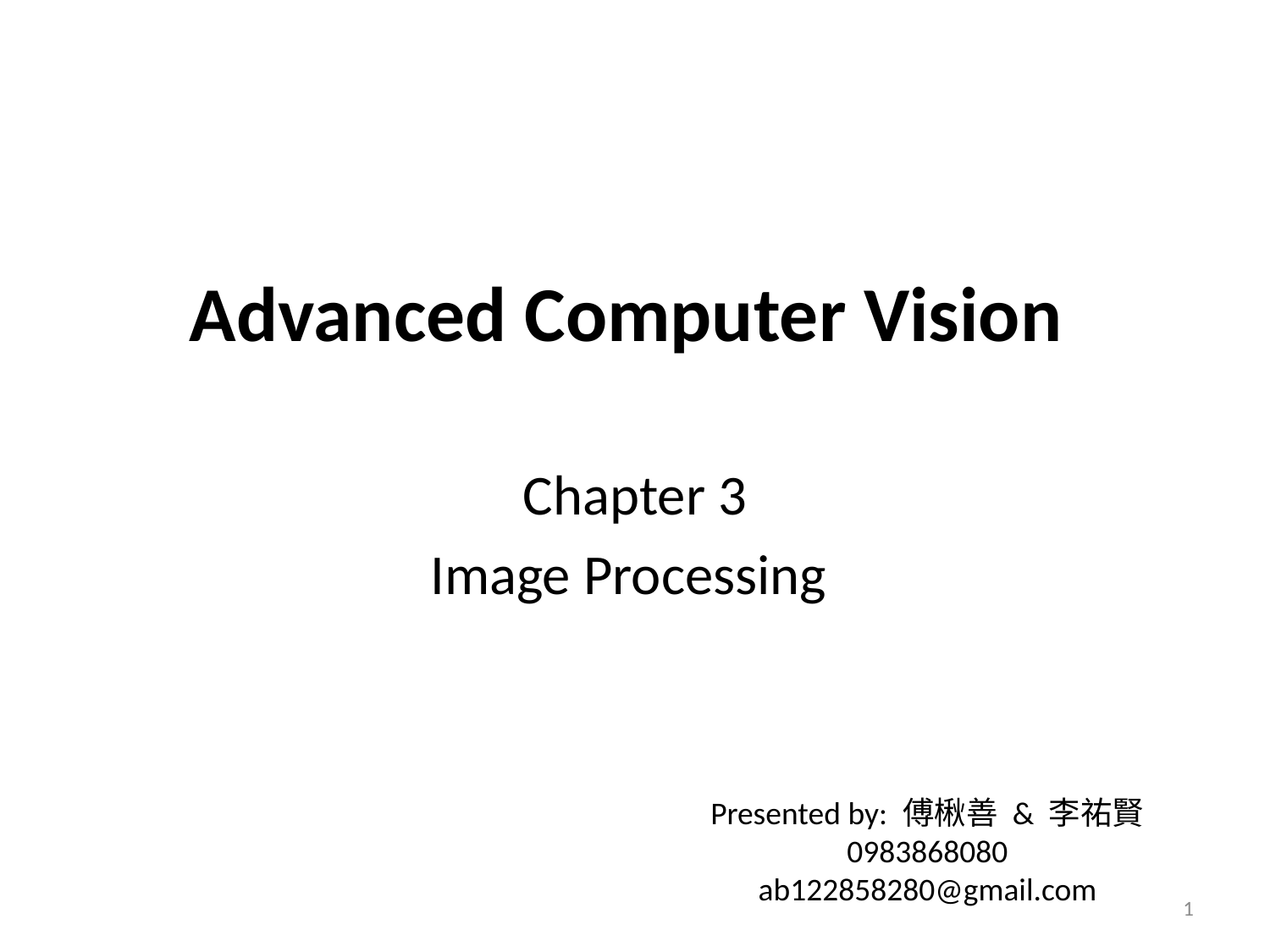

# Advanced Computer Vision
Chapter 3
Image Processing
Presented by: 傅楸善 & 李祐賢
0983868080
ab122858280@gmail.com
1